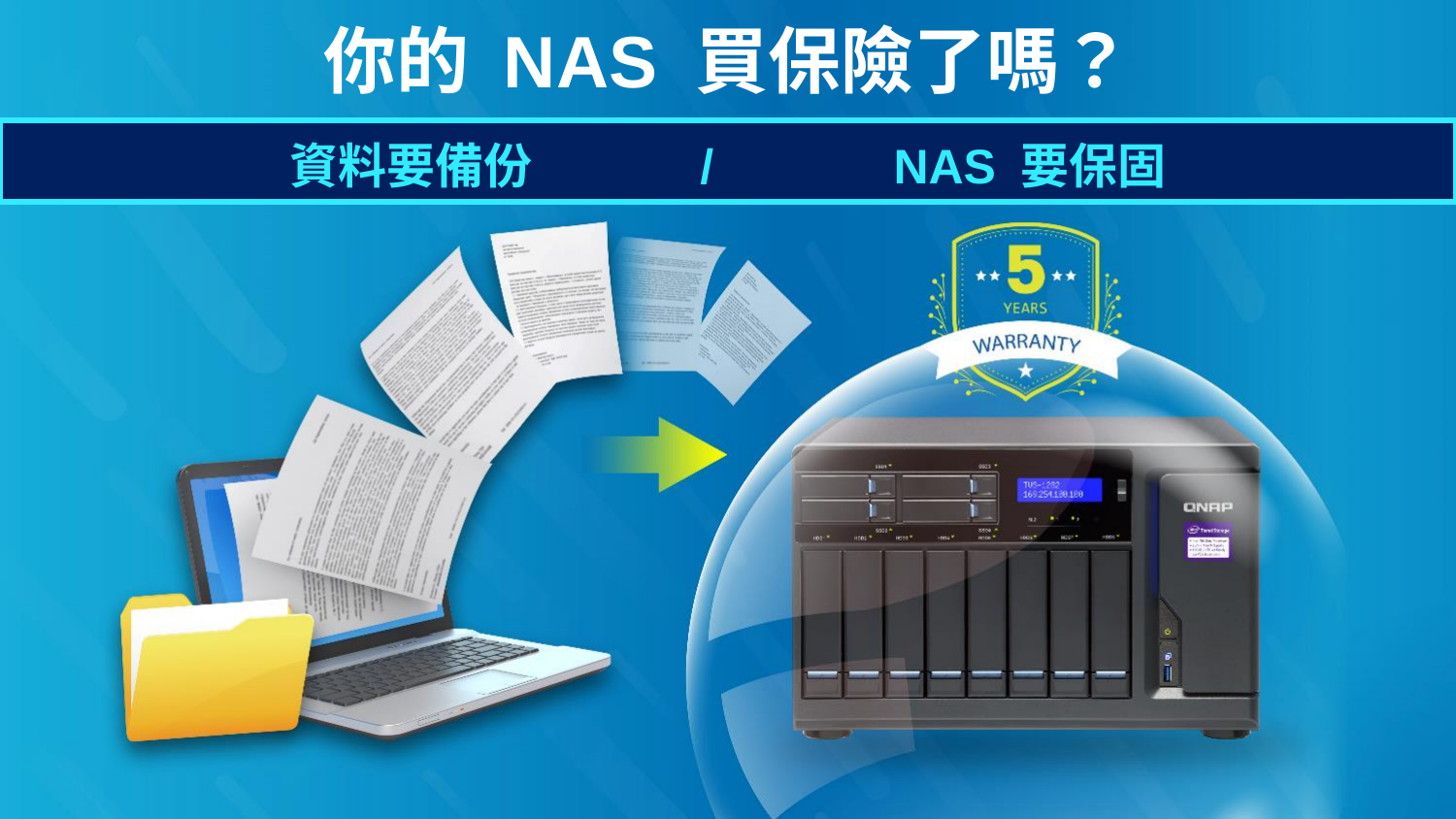

# 你的 NAS 買保險了嗎？
資料要備份　　　 /　 　　NAS 要保固